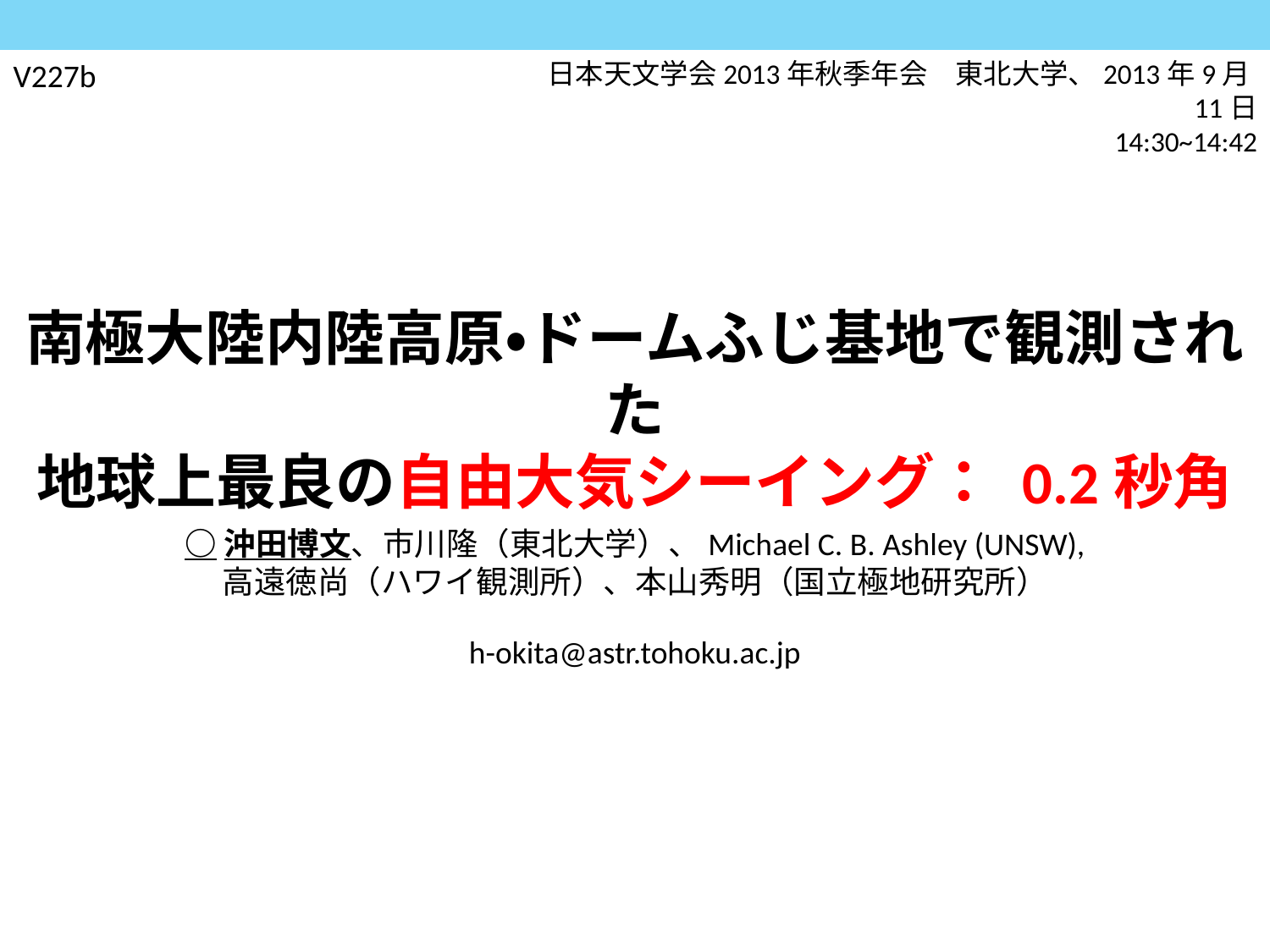

V227b
日本天文学会2013年秋季年会　東北大学、2013年9月11日
14:30~14:42
# 南極大陸内陸高原・ドームふじ基地で観測された 地球上最良の自由大気シーイング： 0.2秒角
○沖田博文、市川隆（東北大学）、Michael C. B. Ashley (UNSW),
高遠徳尚（ハワイ観測所）、本山秀明（国立極地研究所）
h-okita@astr.tohoku.ac.jp